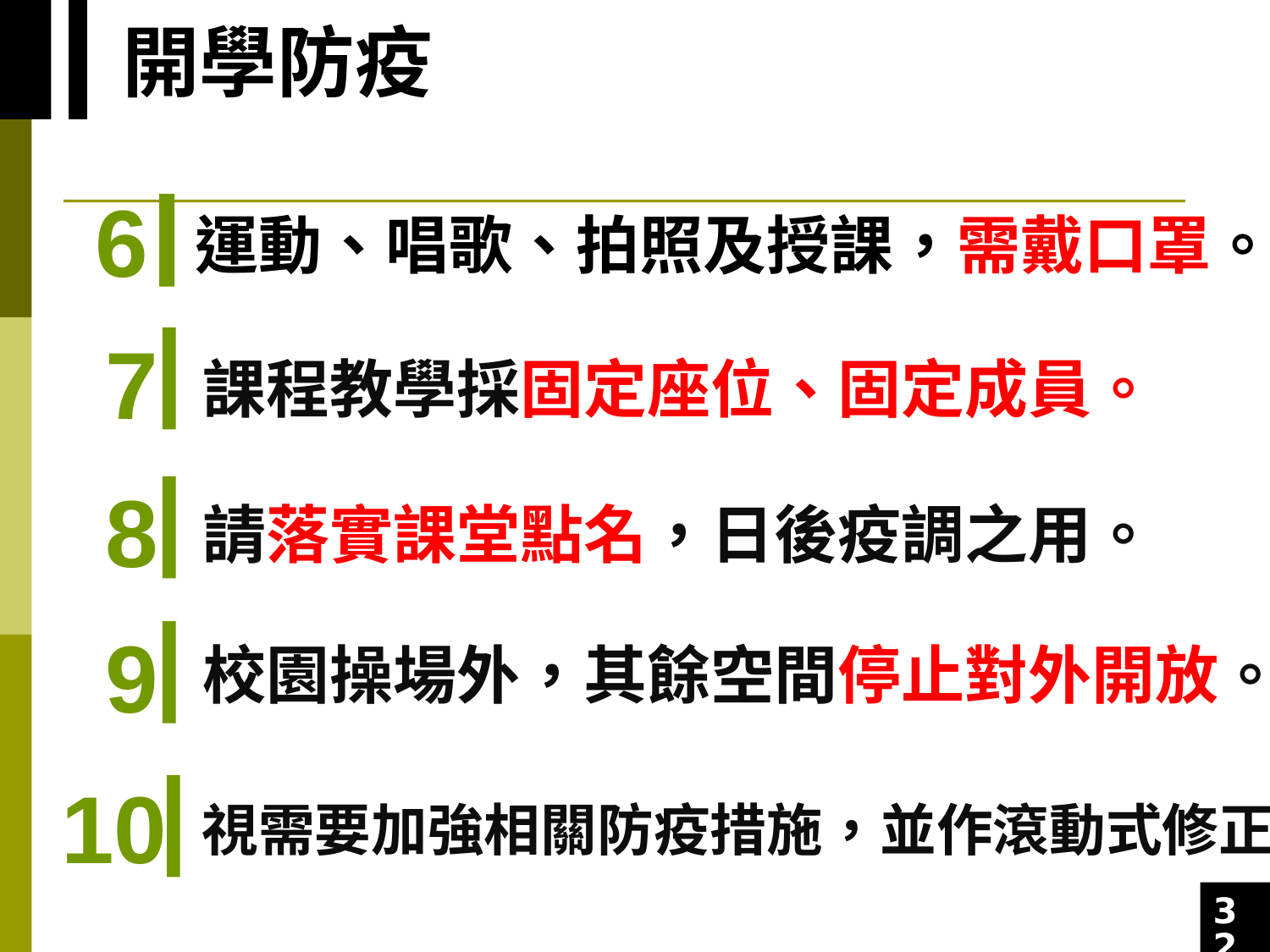

6

運動、唱歌、拍照及授課，需戴口罩。
7

課程教學採固定座位、固定成員。
8

請落實課堂點名，日後疫調之用。
9

校園操場外，其餘空間停止對外開放。
10

視需要加強相關防疫措施，並作滾動式修正。
32